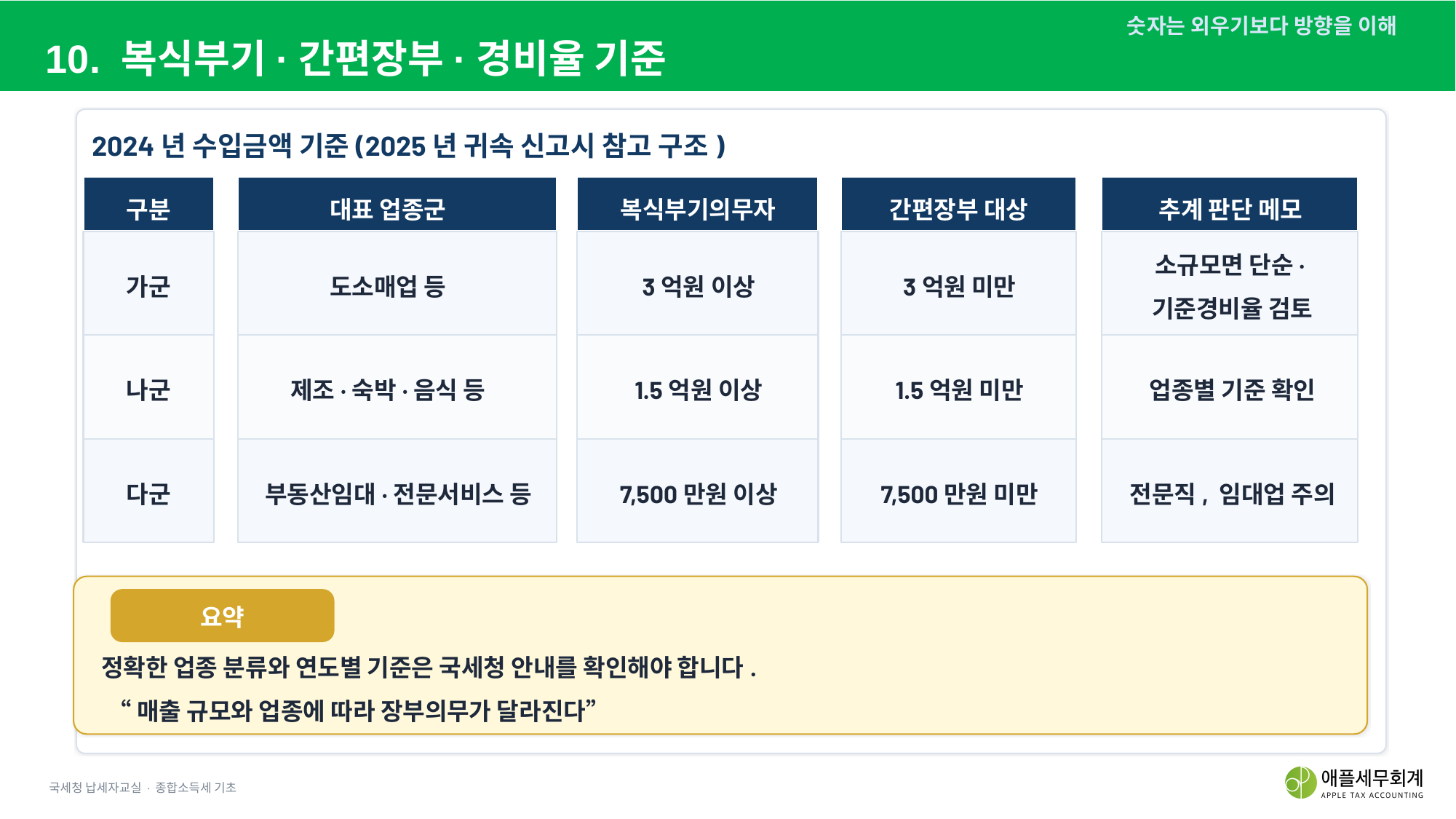

숫자는 외우기보다 방향을 이해
10. 복식부기·간편장부·경비율 기준

2024년 수입금액 기준(2025년 귀속 신고시 참고 구조)

구분
대표 업종군
복식부기의무자
간편장부 대상
추계 판단 메모

가군
도소매업 등
3억원 이상
3억원 미만
소규모면 단순·기준경비율 검토

나군
제조·숙박·음식 등
1.5억원 이상
1.5억원 미만
업종별 기준 확인

다군
부동산임대·전문서비스 등
7,500만원 이상
7,500만원 미만
전문직, 임대업 주의

요약
정확한 업종 분류와 연도별 기준은 국세청 안내를 확인해야 합니다.
 “매출 규모와 업종에 따라 장부의무가 달라진다”
국세청 납세자교실 · 종합소득세 기초